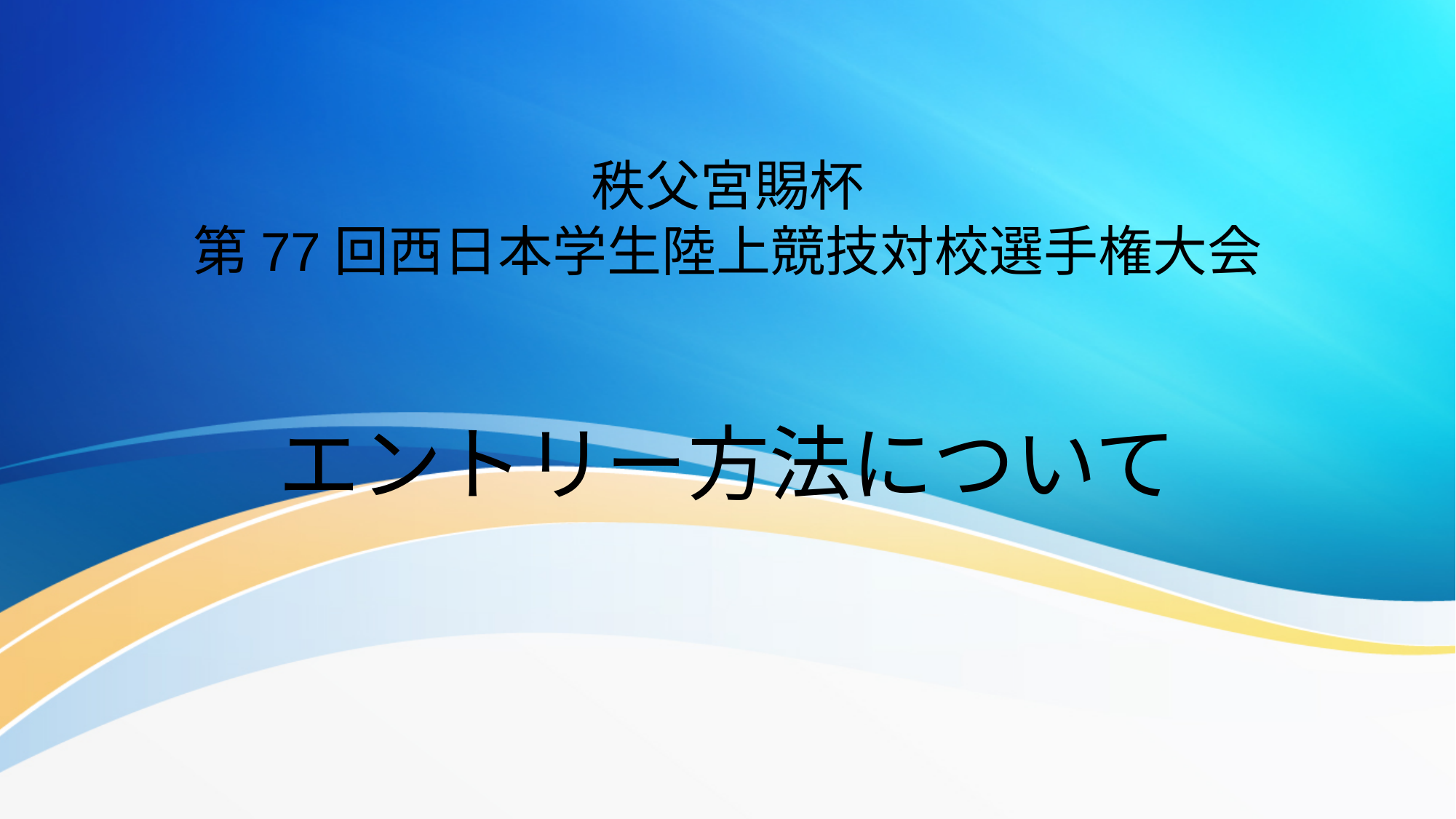

# 秩父宮賜杯 第77回西日本学生陸上競技対校選手権大会

エントリー方法について